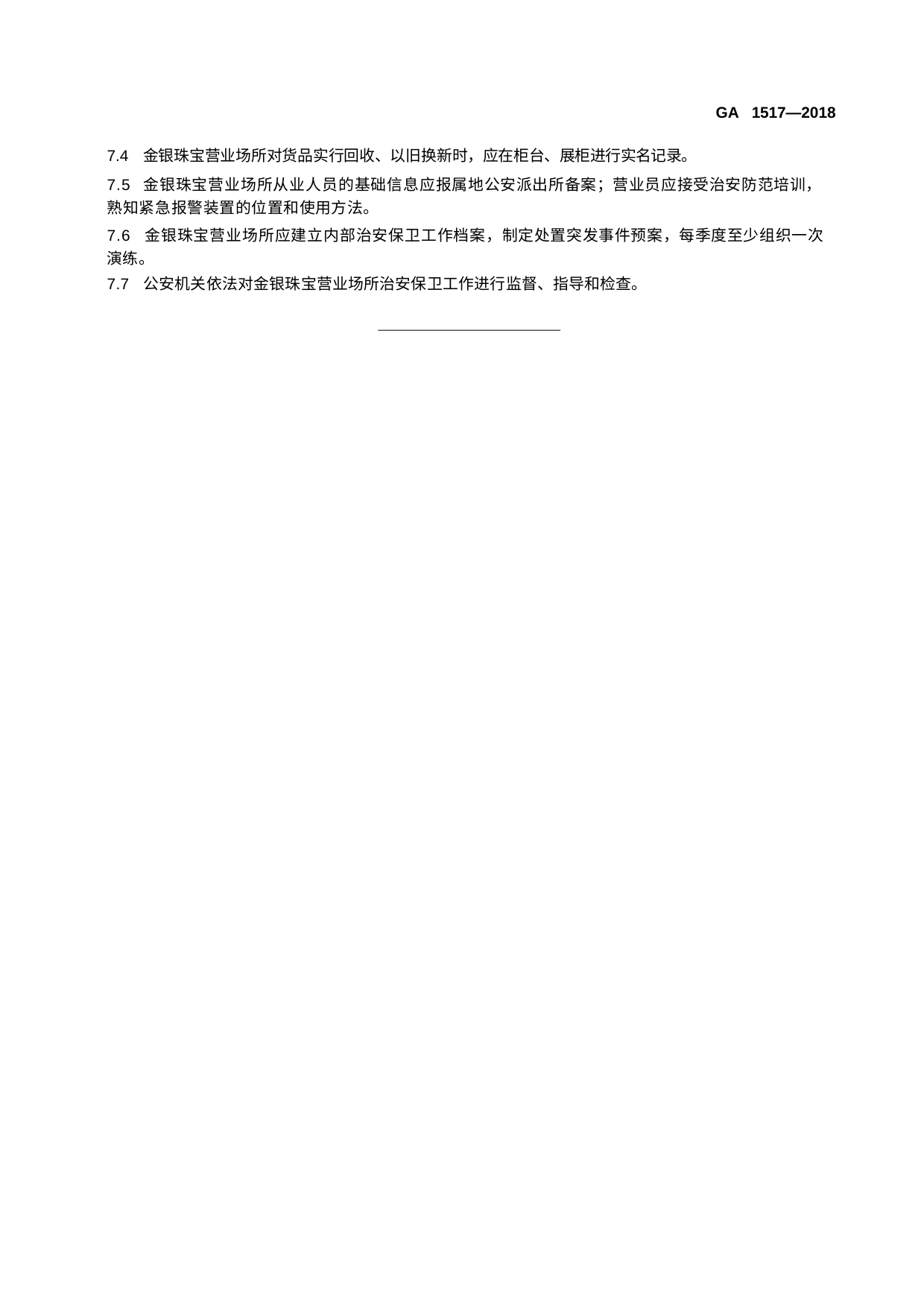

GA  1517—2018

7.4 金银珠宝营业场所对货品实行回收、以旧换新时，应在柜台、展柜进行实名记录。
7.5 金银珠宝营业场所从业人员的基础信息应报属地公安派出所备案；营业员应接受治安防范培训，  熟知紧急报警装置的位置和使用方法。
7.6 金银珠宝营业场所应建立内部治安保卫工作档案，制定处置突发事件预案，每季度至少组织一次  演练。

7.7 公安机关依法对金银珠宝营业场所治安保卫工作进行监督、指导和检查。